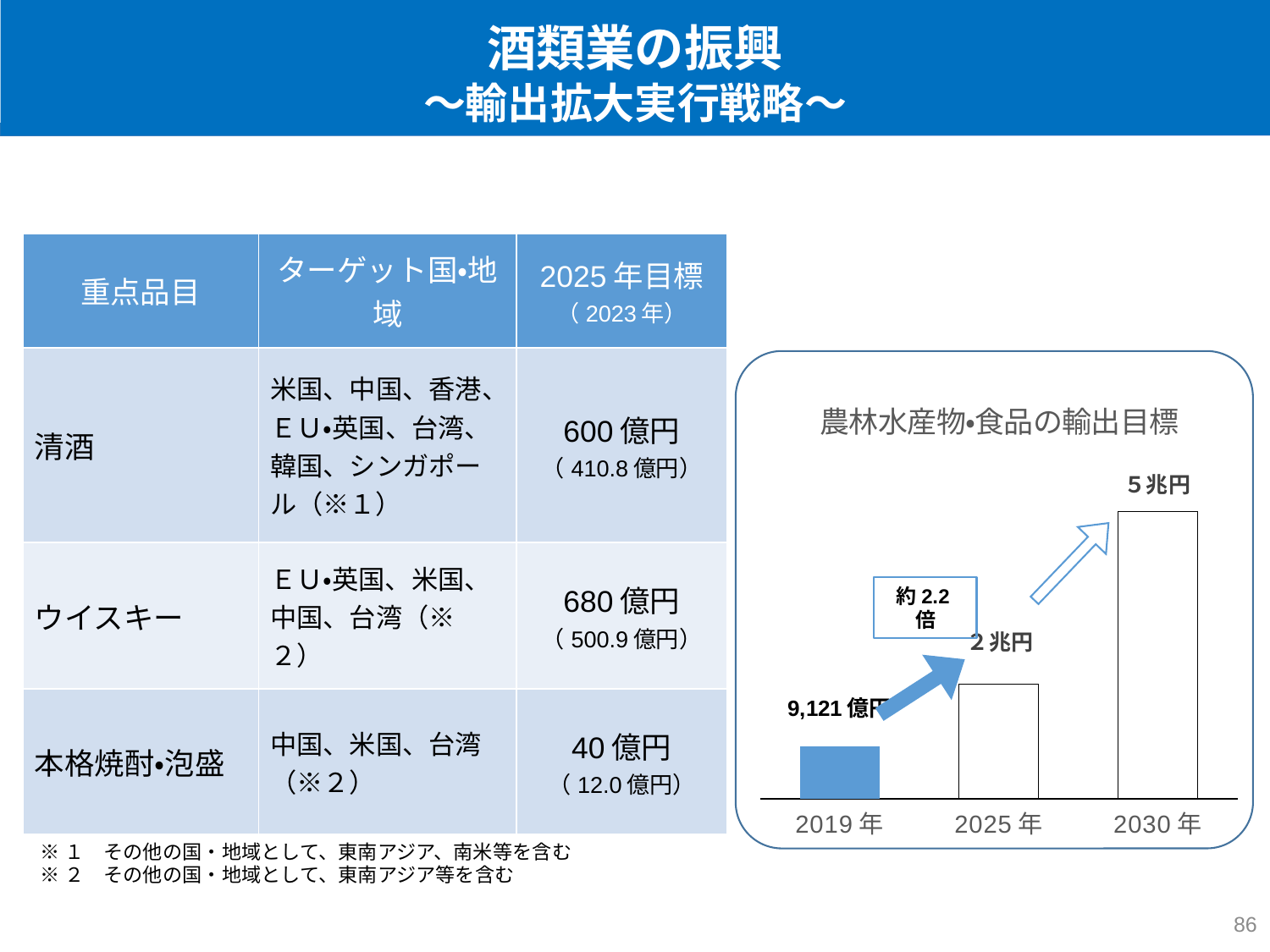

酒類業の振興
～輸出拡大実行戦略～

| 重点品目 | ターゲット国・地域 | 2025年目標 （2023年） |
| --- | --- | --- |
| 清酒 | 米国、中国、香港、 ＥＵ・英国、台湾、 韓国、シンガポール（※１） | 600億円 （410.8億円） |
| ウイスキー | ＥＵ・英国、米国、 中国、台湾（※２） | 680億円 （500.9億円） |
| 本格焼酎・泡盛 | 中国、米国、台湾（※２） | 40億円 （12.0億円） |

### Chart: 農林水産物・食品の輸出目標

| Category | 列1 |
|---|---|
| 2019年 | 9121.0 |
| 2025年 | 20000.0 |
| 2030年 | 50000.0 |
約2.2倍
※１　その他の国・地域として、東南アジア、南米等を含む
※２　その他の国・地域として、東南アジア等を含む
86